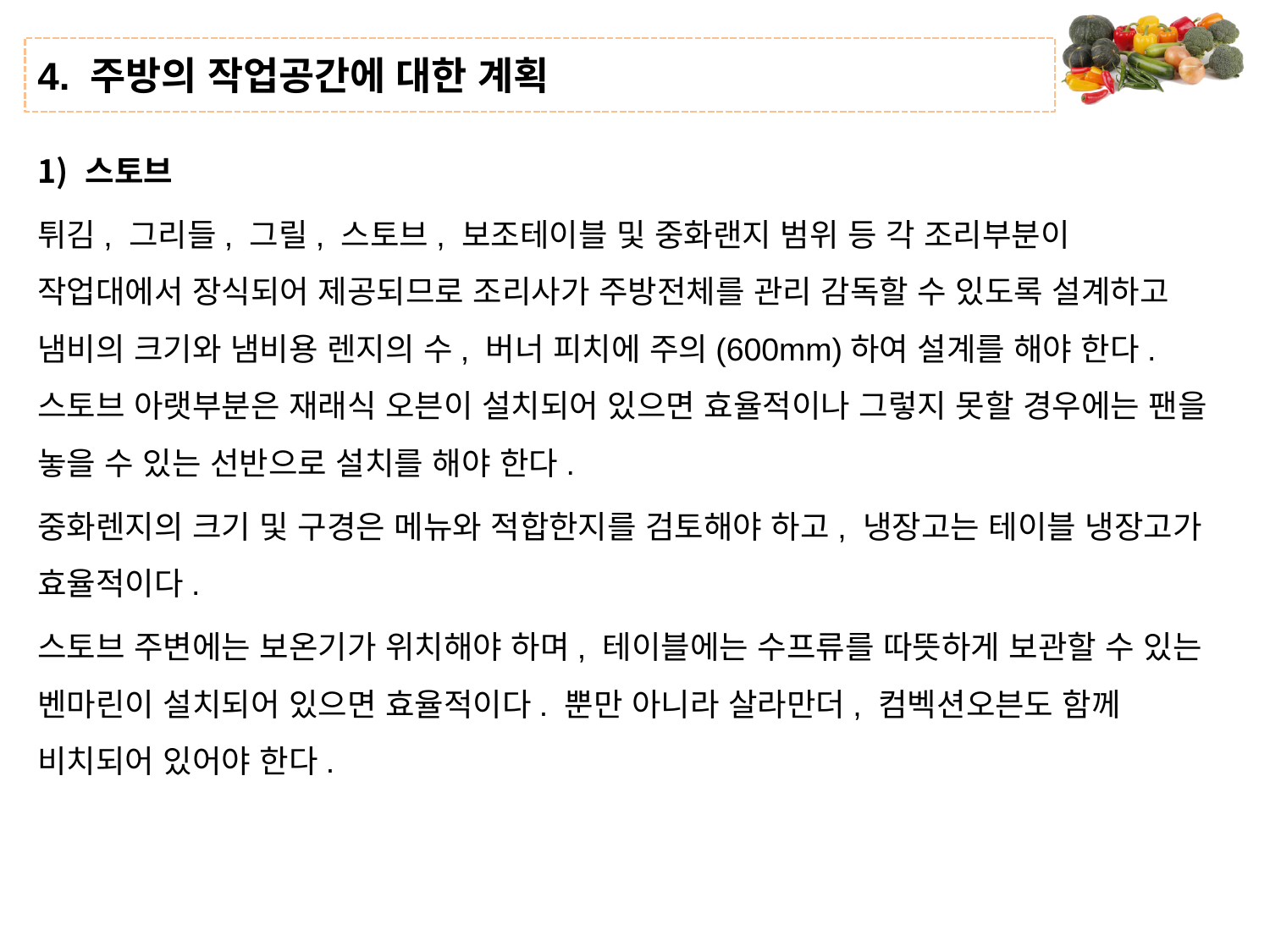

# 4. 주방의 작업공간에 대한 계획
스토브
튀김, 그리들, 그릴, 스토브, 보조테이블 및 중화랜지 범위 등 각 조리부분이 작업대에서 장식되어 제공되므로 조리사가 주방전체를 관리 감독할 수 있도록 설계하고 냄비의 크기와 냄비용 렌지의 수, 버너 피치에 주의(600mm)하여 설계를 해야 한다. 스토브 아랫부분은 재래식 오븐이 설치되어 있으면 효율적이나 그렇지 못할 경우에는 팬을 놓을 수 있는 선반으로 설치를 해야 한다.
중화렌지의 크기 및 구경은 메뉴와 적합한지를 검토해야 하고, 냉장고는 테이블 냉장고가 효율적이다.
스토브 주변에는 보온기가 위치해야 하며, 테이블에는 수프류를 따뜻하게 보관할 수 있는 벤마린이 설치되어 있으면 효율적이다. 뿐만 아니라 살라만더, 컴벡션오븐도 함께 비치되어 있어야 한다.